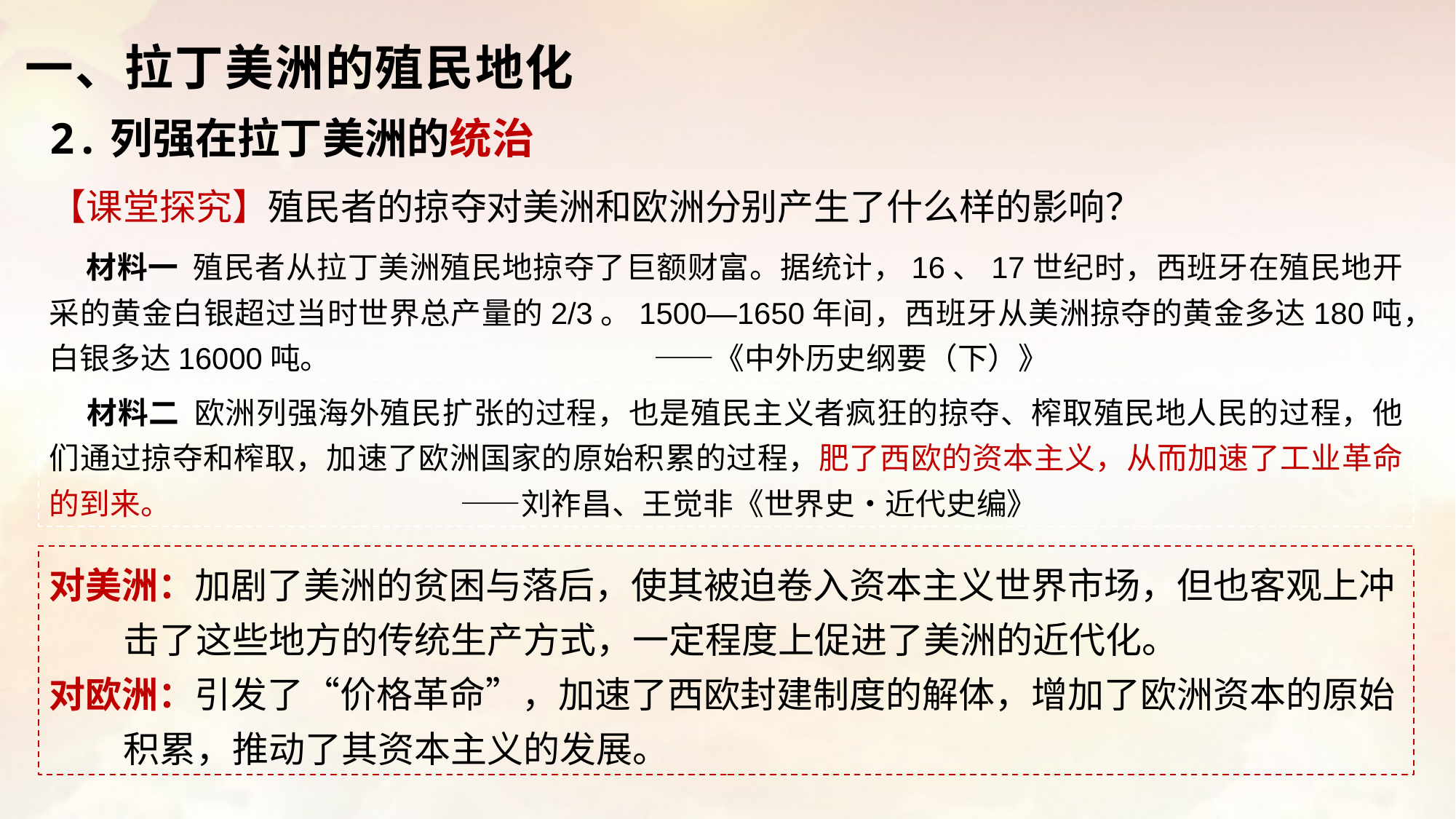

一、拉丁美洲的殖民地化
2.列强在拉丁美洲的统治
【课堂探究】殖民者的掠夺对美洲和欧洲分别产生了什么样的影响？
    材料一  殖民者从拉丁美洲殖民地掠夺了巨额财富。据统计，16、17世纪时，西班牙在殖民地开采的黄金白银超过当时世界总产量的2/3。1500—1650年间，西班牙从美洲掠夺的黄金多达180吨，白银多达16000吨。                                                ——《中外历史纲要（下）》
    材料二  欧洲列强海外殖民扩张的过程，也是殖民主义者疯狂的掠夺、榨取殖民地人民的过程，他们通过掠夺和榨取，加速了欧洲国家的原始积累的过程，肥了西欧的资本主义，从而加速了工业革命的到来。                                           ——刘祚昌、王觉非《世界史•近代史编》
对美洲：加剧了美洲的贫困与落后，使其被迫卷入资本主义世界市场，但也客观上冲
        击了这些地方的传统生产方式，一定程度上促进了美洲的近代化。
对欧洲：引发了“价格革命”，加速了西欧封建制度的解体，增加了欧洲资本的原始
        积累，推动了其资本主义的发展。